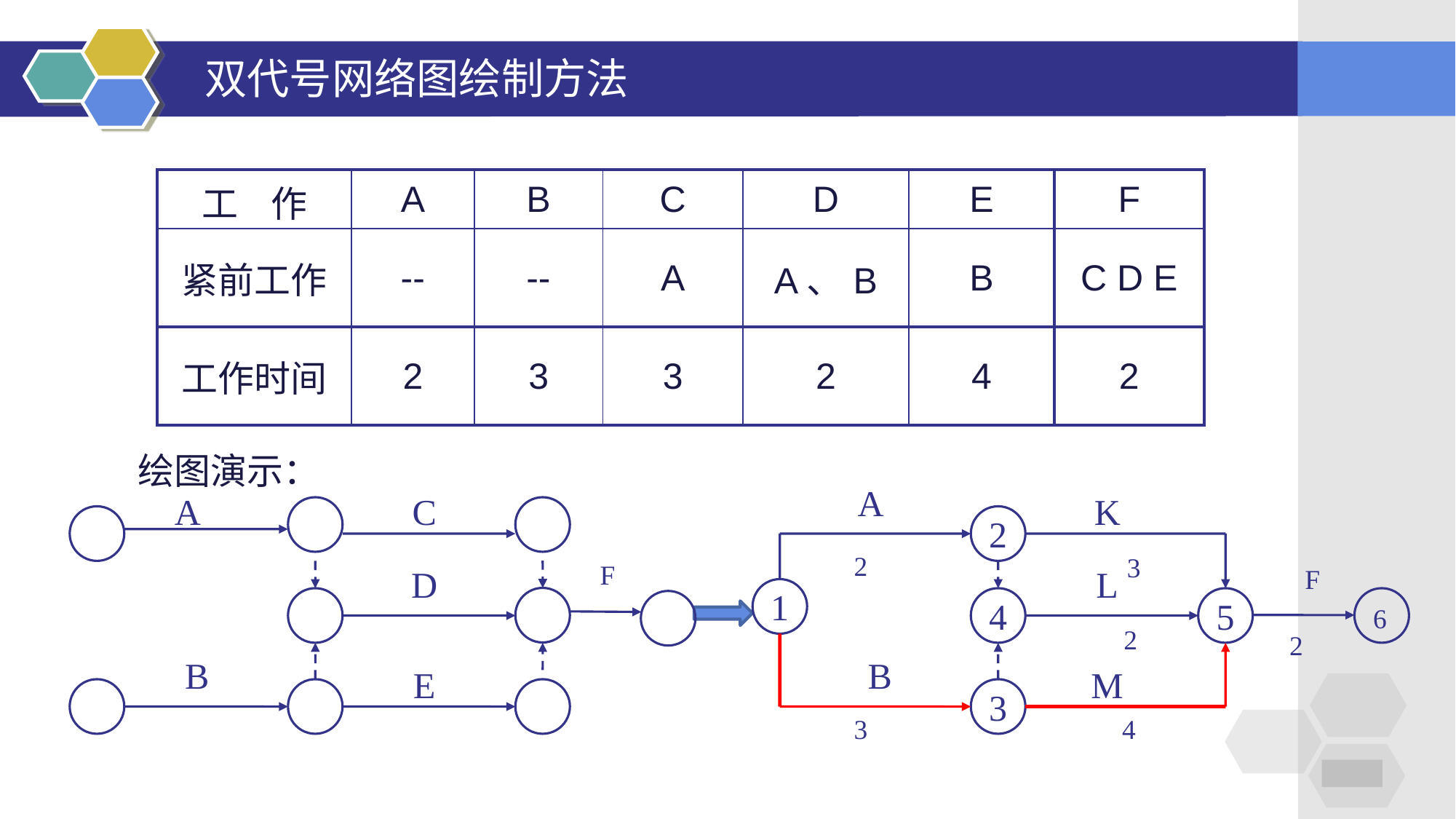

# 双代号网络图绘制方法
| 工 作 | A | B | C | D | E | F |
| --- | --- | --- | --- | --- | --- | --- |
| 紧前工作 | -- | -- | A | A、B | B | C D E |
| 工作时间 | 2 | 3 | 3 | 2 | 4 | 2 |

绘图演示：
A
K
2

L
1
4
5

B
M
3

2
3
2
3
4
F
6

2
A
C

F

D

B
E

6